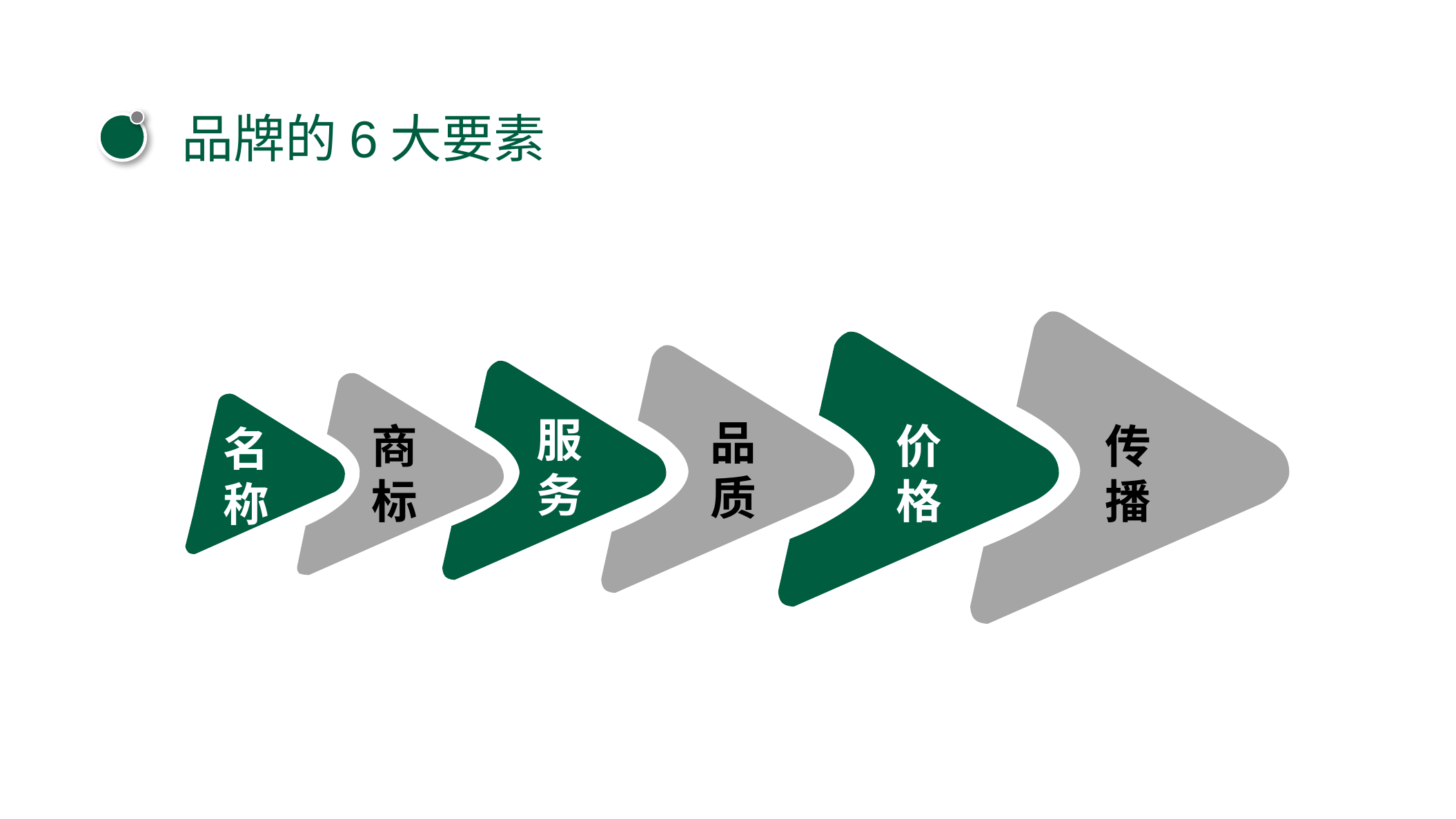

品牌的6大要素

服务
品质
商标
价格
传播
名称